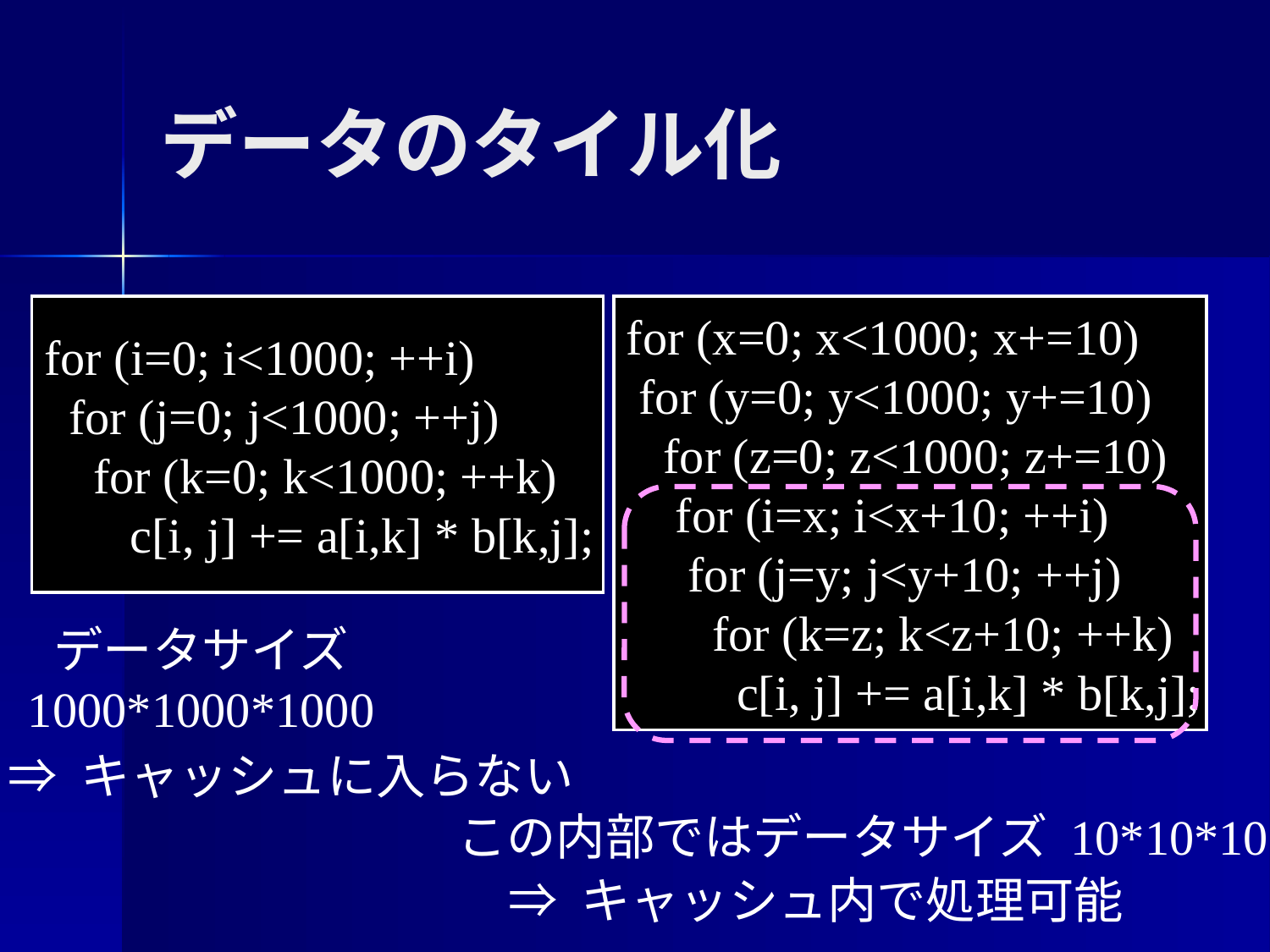

データのタイル化
for (i=0; i<1000; ++i)
  for (j=0; j<1000; ++j)
    for (k=0; k<1000; ++k)
       c[i, j] += a[i,k] * b[k,j];
for (x=0; x<1000; x+=10)
 for (y=0; y<1000; y+=10)
   for (z=0; z<1000; z+=10)
    for (i=x; i<x+10; ++i)
     for (j=y; j<y+10; ++j)
       for (k=z; k<z+10; ++k)
         c[i, j] += a[i,k] * b[k,j];

データサイズ
1000*1000*1000
⇒ キャッシュに入らない
この内部ではデータサイズ 10*10*10
⇒ キャッシュ内で処理可能